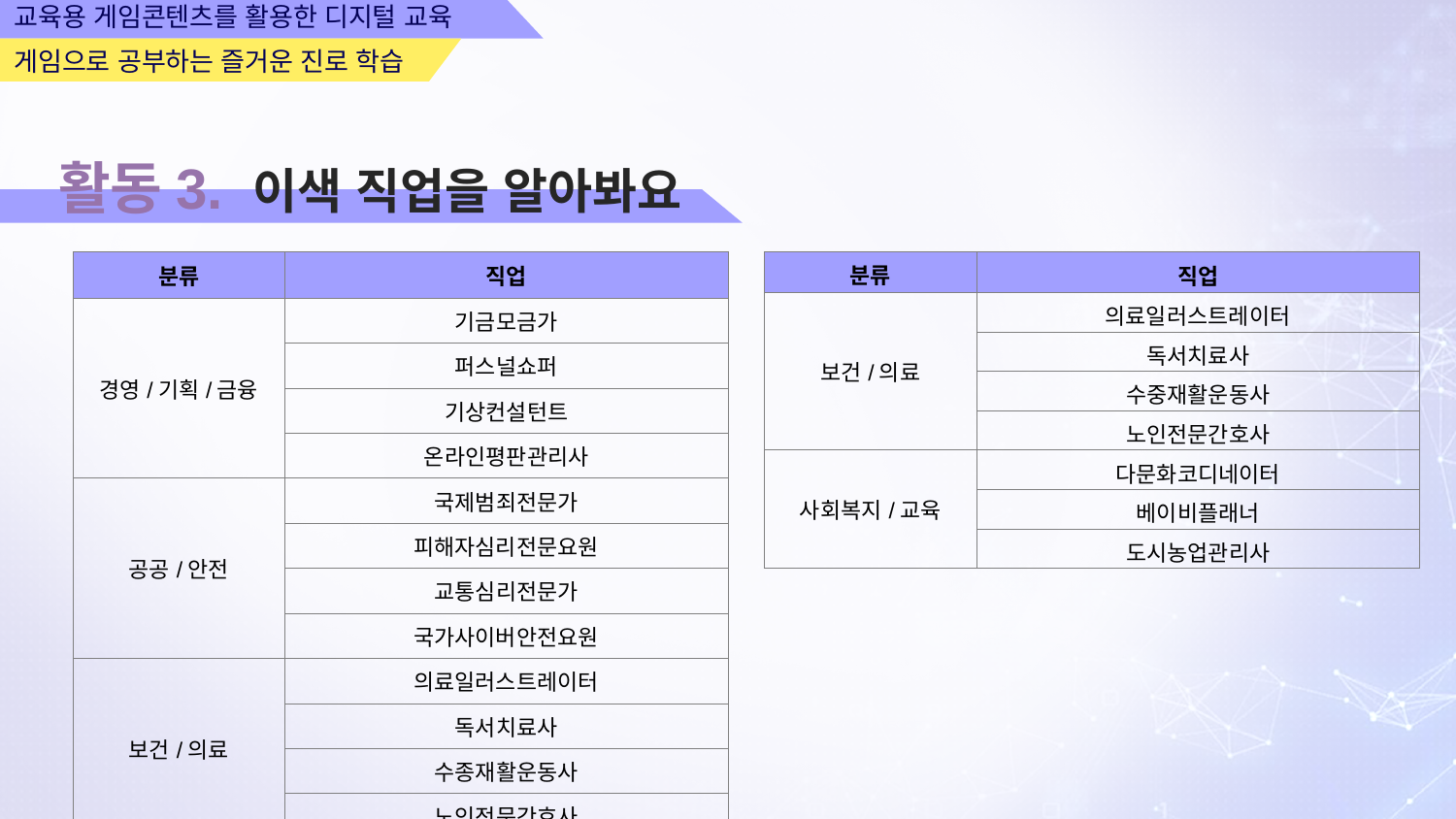

활동3. 이색 직업을 알아봐요

| 분류 | 직업 |
| --- | --- |
| 경영/기획/금융 | 기금모금가 |
| 운동 · 스포츠 | 퍼스널쇼퍼 |
| 운동감독 | 기상컨설턴트 |
| 운동선수 | 온라인평판관리사 |
| 공공/안전 | 국제범죄전문가 |
| 운동경기심판 | 피해자심리전문요원 |
| 체육지도자 | 교통심리전문가 |
| 스포츠기자 | 국가사이버안전요원 |
| 보건/의료 | 의료일러스트레이터 |
|  | 독서치료사 |
|  | 수종재활운동사 |
|  | 노인전문간호사 |
| 분류 | 직업 |
| --- | --- |
| 보건/의료 | 의료일러스트레이터 |
| 운동 · 스포츠 | 독서치료사 |
| 운동감독 | 수중재활운동사 |
| 운동선수 | 노인전문간호사 |
| 사회복지/교육 | 다문화코디네이터 |
| 운동경기심판 | 베이비플래너 |
| 체육지도자 | 도시농업관리사 |